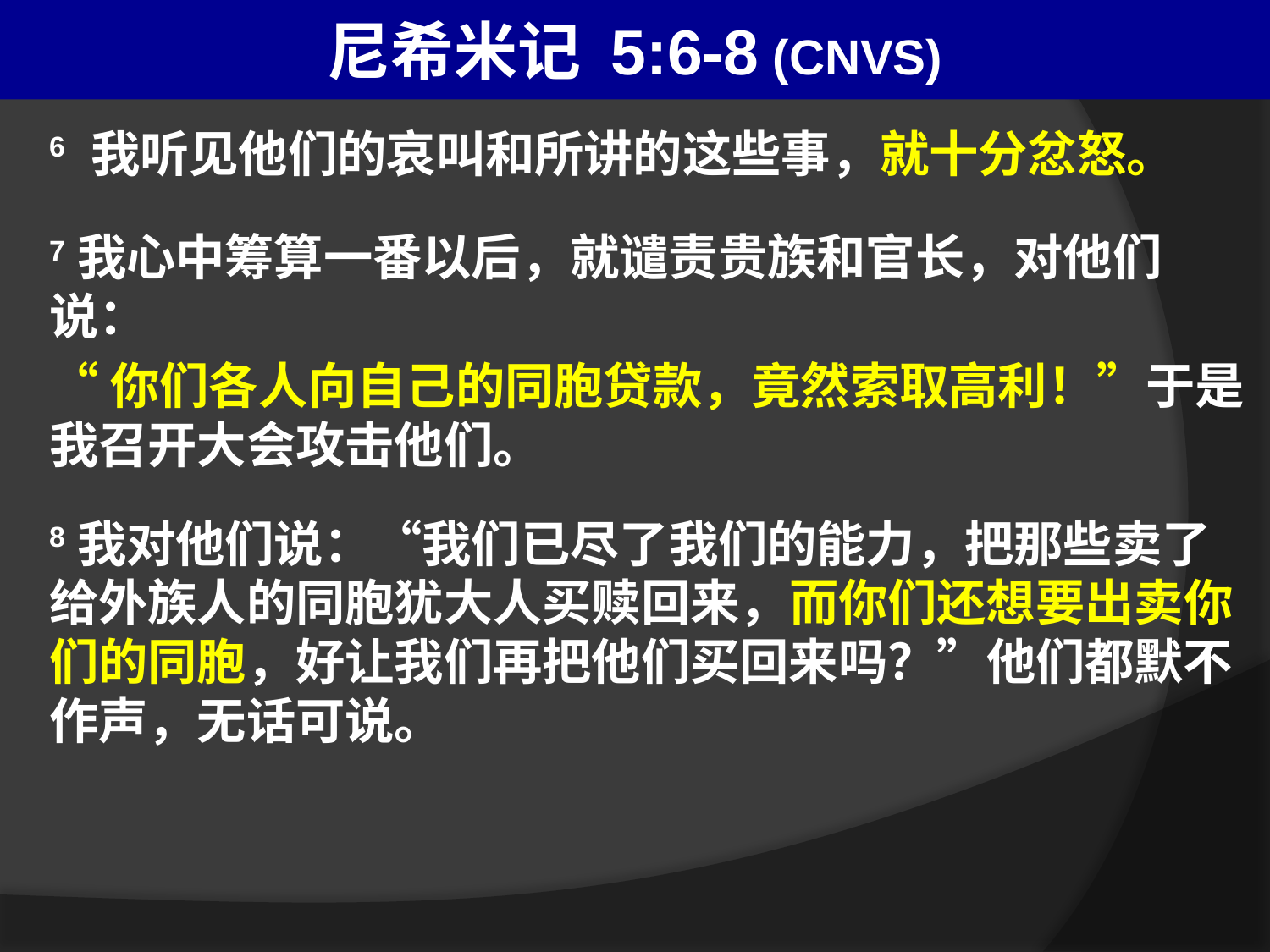

# 尼希米记 5:6-8 (CNVS)
6 我听见他们的哀叫和所讲的这些事，就十分忿怒。

7我心中筹算一番以后，就谴责贵族和官长，对他们说：
“你们各人向自己的同胞贷款，竟然索取高利！”于是我召开大会攻击他们。

8我对他们说：“我们已尽了我们的能力，把那些卖了给外族人的同胞犹大人买赎回来，而你们还想要出卖你们的同胞，好让我们再把他们买回来吗？”他们都默不作声，无话可说。